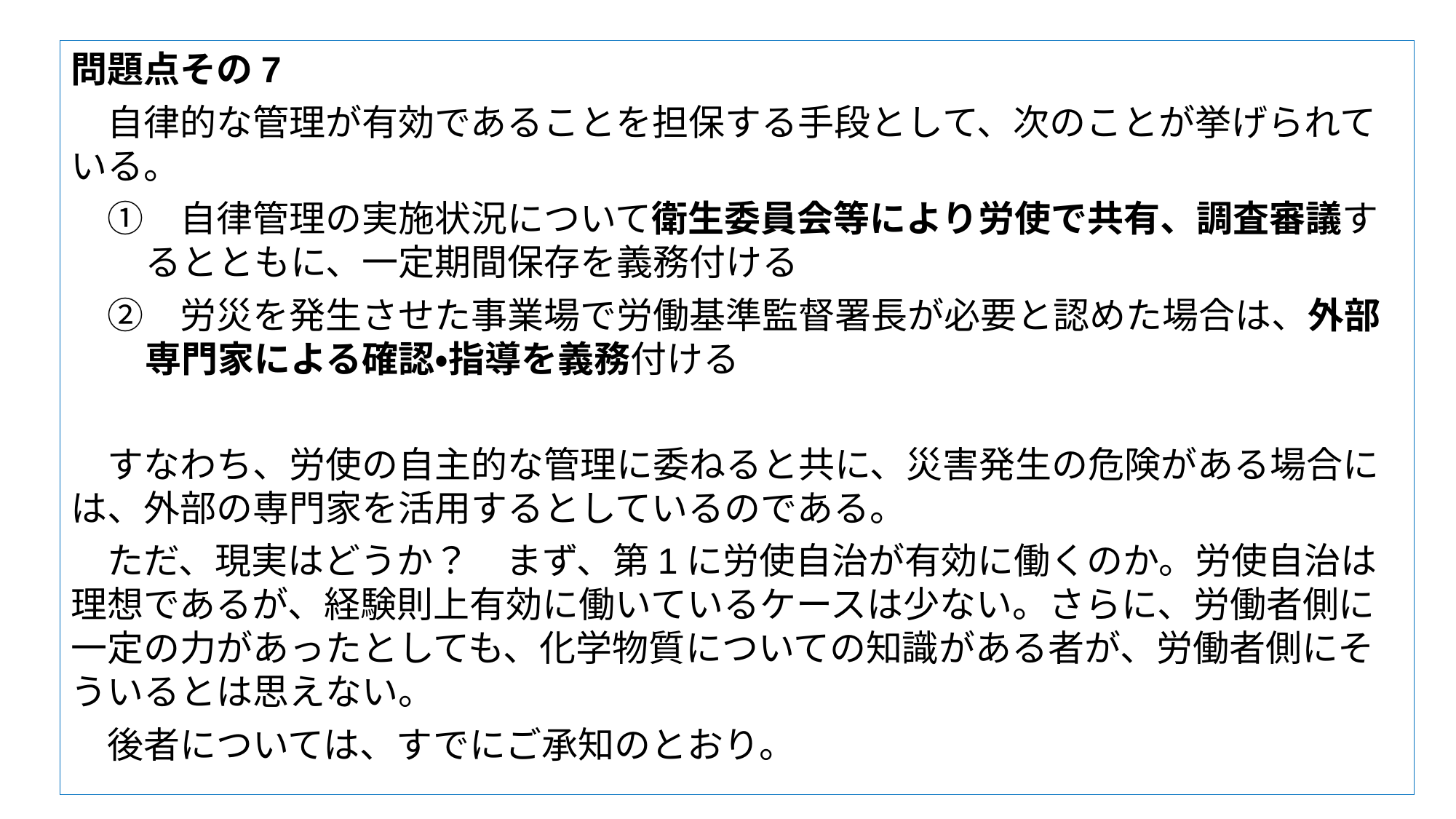

問題点その7
　自律的な管理が有効であることを担保する手段として、次のことが挙げられている。
　①　自律管理の実施状況について衛生委員会等により労使で共有、調査審議するとともに、一定期間保存を義務付ける
　②　労災を発生させた事業場で労働基準監督署長が必要と認めた場合は、外部専門家による確認・指導を義務付ける

　すなわち、労使の自主的な管理に委ねると共に、災害発生の危険がある場合には、外部の専門家を活用するとしているのである。
　ただ、現実はどうか？　まず、第1に労使自治が有効に働くのか。労使自治は理想であるが、経験則上有効に働いているケースは少ない。さらに、労働者側に一定の力があったとしても、化学物質についての知識がある者が、労働者側にそういるとは思えない。
　後者については、すでにご承知のとおり。